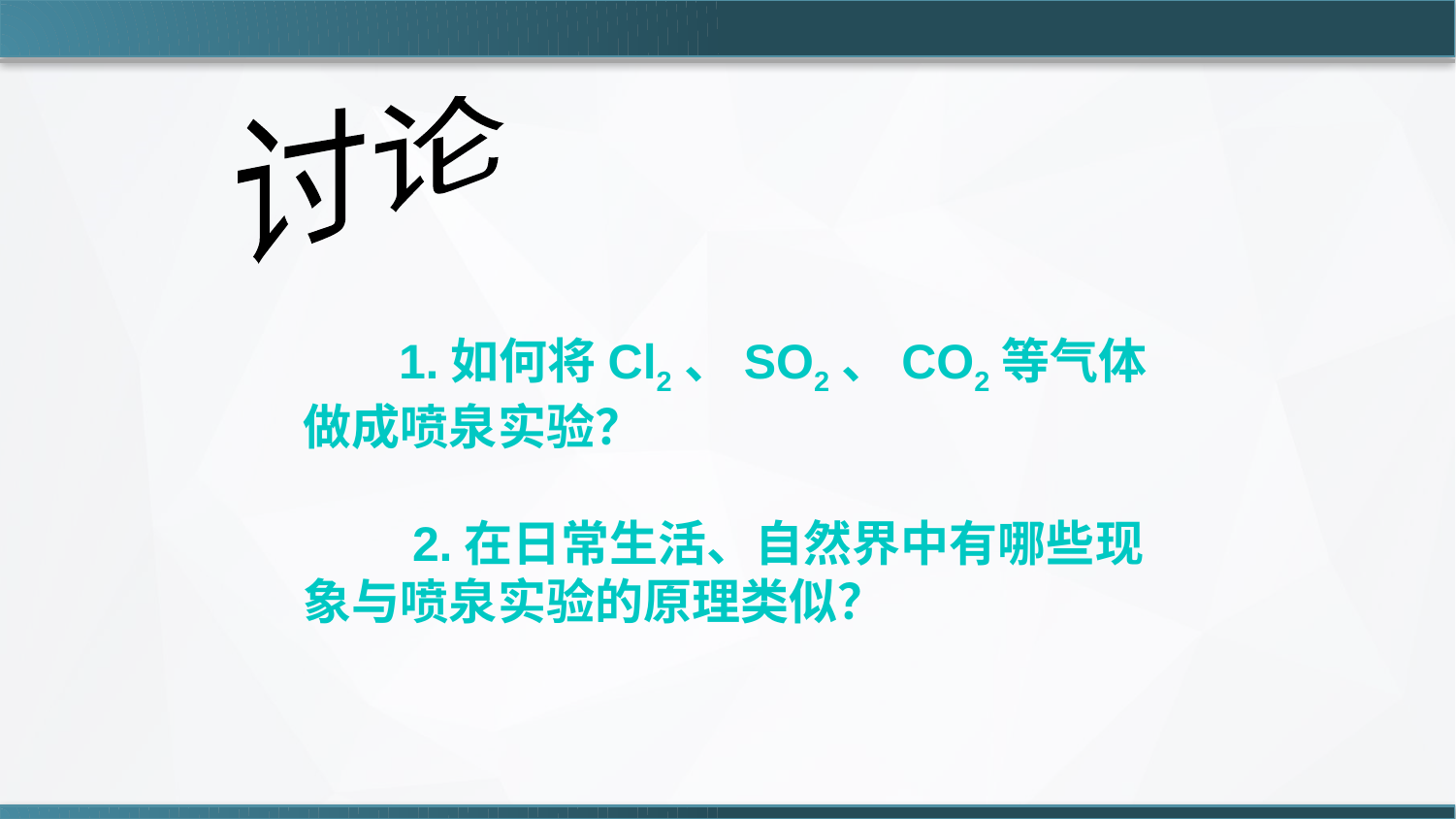

讨论
       1.如何将Cl2、SO2、CO2等气体做成喷泉实验？

        2.在日常生活、自然界中有哪些现象与喷泉实验的原理类似？